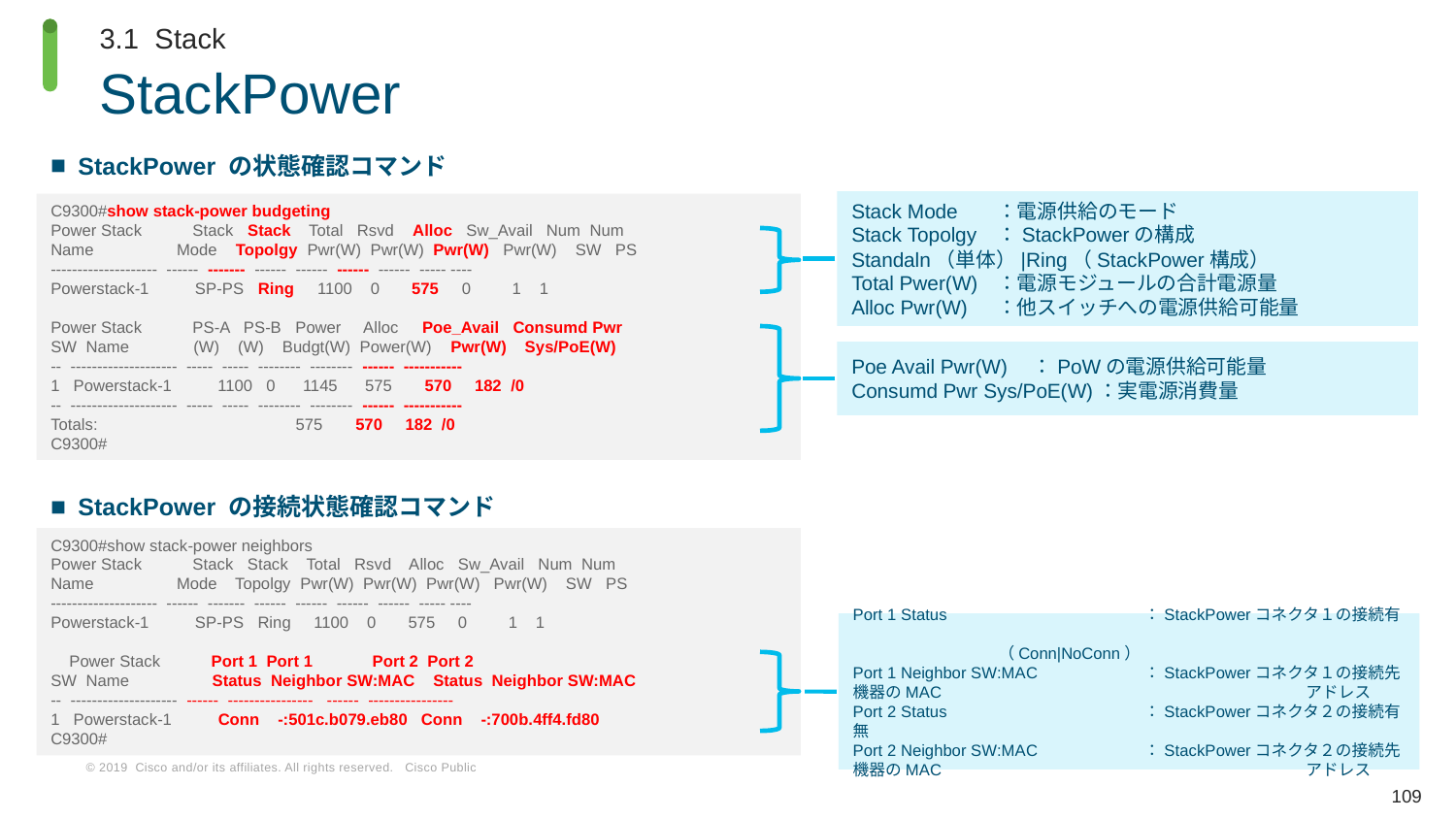

3.1  Stack
# StackPower
StackPower の状態確認コマンド
Stack Mode	：電源供給のモード
Stack Topolgy	：StackPowerの構成
Standaln（単体）|Ring（StackPower構成）
Total Pwer(W)	：電源モジュールの合計電源量
Alloc Pwr(W)	：他スイッチへの電源供給可能量
C9300#show stack-power budgeting
Power Stack           Stack   Stack    Total   Rsvd    Alloc   Sw_Avail   Num  Num
Name                  Mode    Topolgy  Pwr(W)  Pwr(W)  Pwr(W)   Pwr(W)    SW   PS
--------------------  ------  -------  ------  ------  ------  ------  ----- ----
Powerstack-1          SP-PS   Ring     1100    0       575     0         1    1

Power Stack           PS-A   PS-B   Power     Alloc     Poe_Avail   Consumd Pwr
SW  Name              (W)    (W)    Budgt(W)  Power(W)    Pwr(W)    Sys/PoE(W)
--  --------------------  -----  -----  --------  --------  ------  -----------
1   Powerstack-1          1100   0      1145      575       570     182  /0
--  --------------------  -----  -----  --------  --------  ------  -----------
Totals:                                           575       570     182  /0
C9300#

Poe Avail Pwr(W)　：PoWの電源供給可能量
Consumd Pwr Sys/PoE(W)：実電源消費量
StackPower の接続状態確認コマンド
C9300#show stack-power neighbors
Power Stack           Stack   Stack    Total   Rsvd    Alloc   Sw_Avail   Num  Num
Name                  Mode    Topolgy  Pwr(W)  Pwr(W)  Pwr(W)   Pwr(W)    SW   PS
--------------------  ------  -------  ------  ------  ------  ------  ----- ----
Powerstack-1          SP-PS   Ring     1100    0       575     0         1    1

    Power Stack           Port 1  Port 1             Port 2  Port 2
SW  Name                  Status  Neighbor SW:MAC    Status  Neighbor SW:MAC
--  --------------------  ------  ----------------   ------  ----------------
1   Powerstack-1          Conn    -:501c.b079.eb80   Conn    -:700b.4ff4.fd80
C9300#
Port 1 Status		：StackPowerコネクタ１の接続有				（Conn|NoConn）
Port 1 Neighbor SW:MAC	：StackPowerコネクタ１の接続先機器のMAC			　アドレス
Port 2 Status		：StackPowerコネクタ２の接続有無
Port 2 Neighbor SW:MAC	：StackPowerコネクタ２の接続先機器のMAC			　アドレス

109